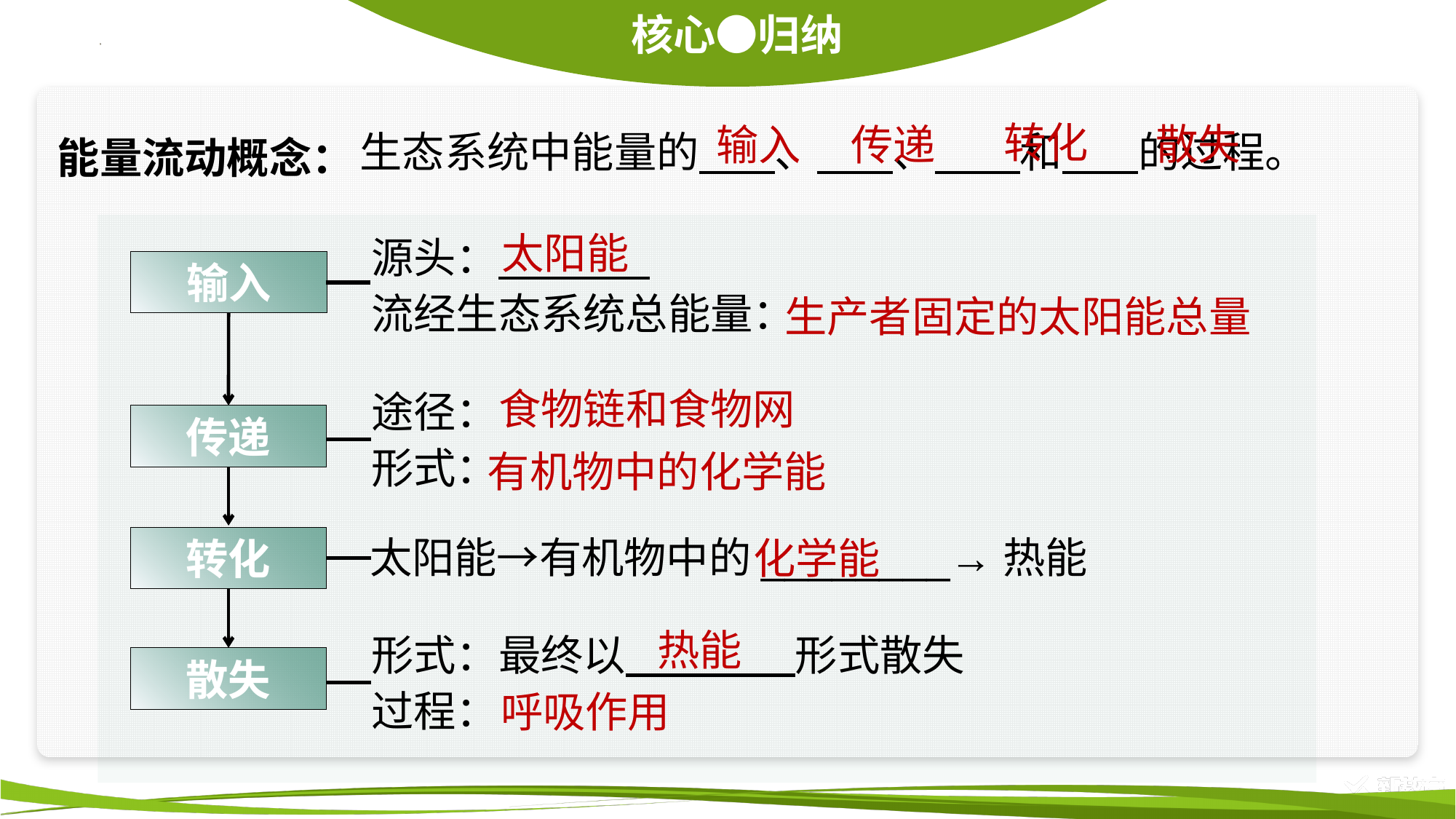

能量流动概念：
生态系统中能量的        、        、         和        的过程。
转化
散失
输入
传递

源头：
流经生态系统总能量：
太阳能
输入
生产者固定的太阳能总量
途径：
形式：
食物链和食物网
传递
有机物中的化学能
太阳能→有机物中的________→热能
化学能
转化
热能
形式：最终以　　　　形式散失
过程：
散失
呼吸作用